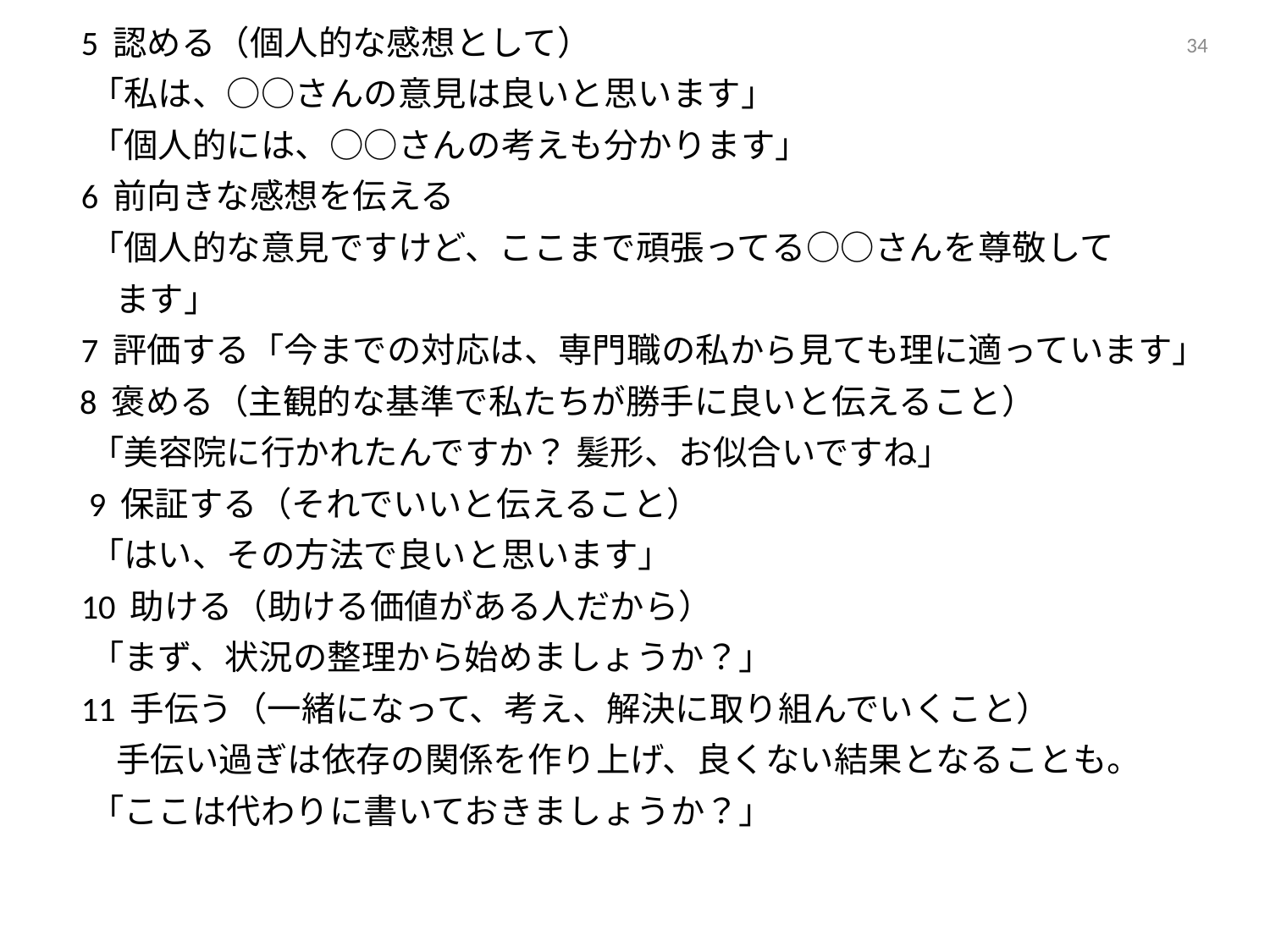

5 認める（個人的な感想として）
　   「私は、○○さんの意見は良いと思います」
　   「個人的には、○○さんの考えも分かります」
　 6 前向きな感想を伝える
　   「個人的な意見ですけど、ここまで頑張ってる○○さんを尊敬して
          ます」
　 7 評価する「今までの対応は、専門職の私から見ても理に適っています」
      8 褒める（主観的な基準で私たちが勝手に良いと伝えること）
　   「美容院に行かれたんですか？ 髪形、お似合いですね」
　  9 保証する（それでいいと伝えること）
　   「はい、その方法で良いと思います」
　 10 助ける（助ける価値がある人だから）
　   「まず、状況の整理から始めましょうか？」
　 11 手伝う（一緒になって、考え、解決に取り組んでいくこと）
　　  手伝い過ぎは依存の関係を作り上げ、良くない結果となることも。
　   「ここは代わりに書いておきましょうか？」

34